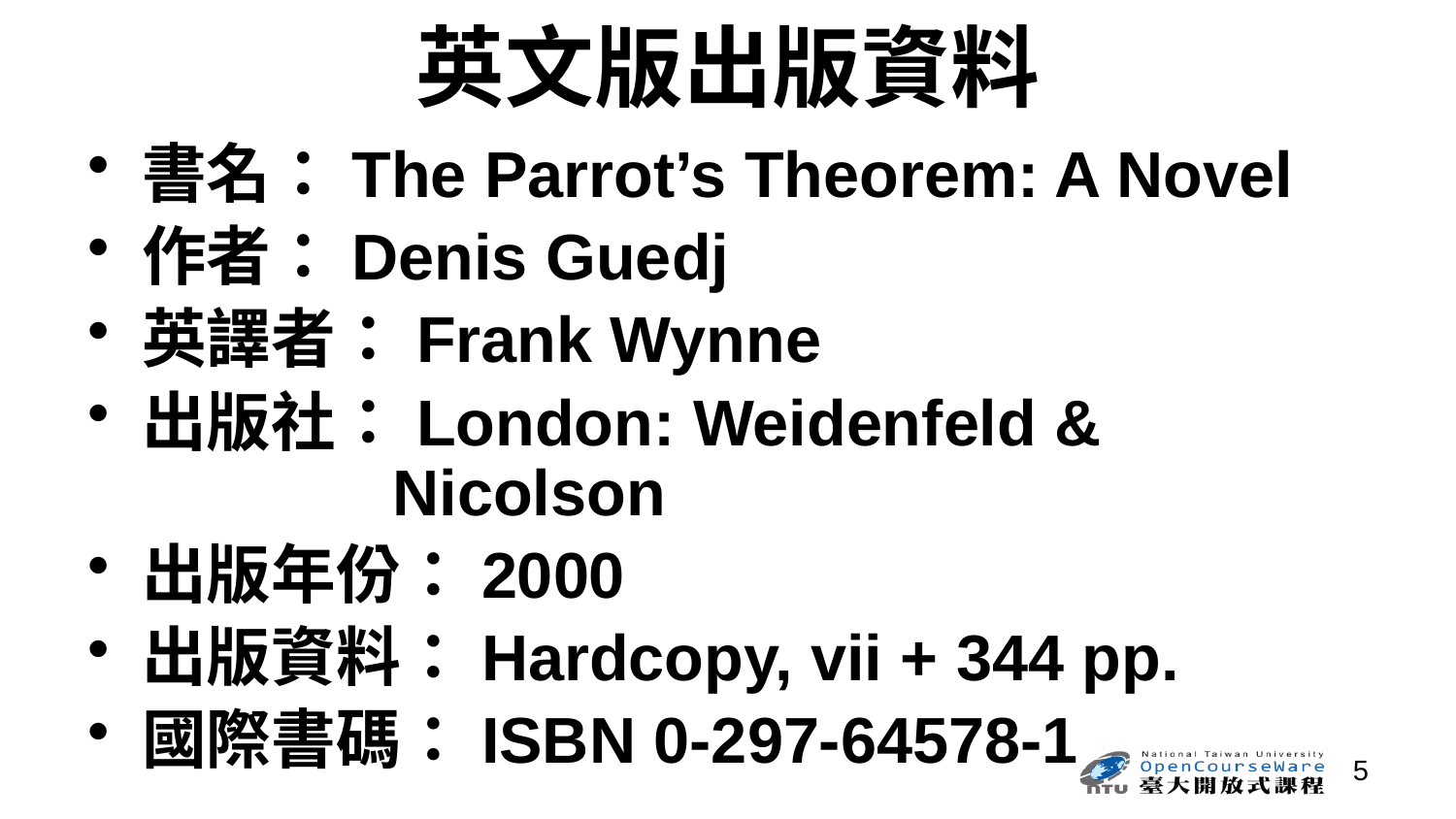

# 英文版出版資料
書名：The Parrot’s Theorem: A Novel
作者：Denis Guedj
英譯者：Frank Wynne
出版社：London: Weidenfeld &
              Nicolson
出版年份：2000
出版資料：Hardcopy, vii + 344 pp.
國際書碼：ISBN 0-297-64578-1
5